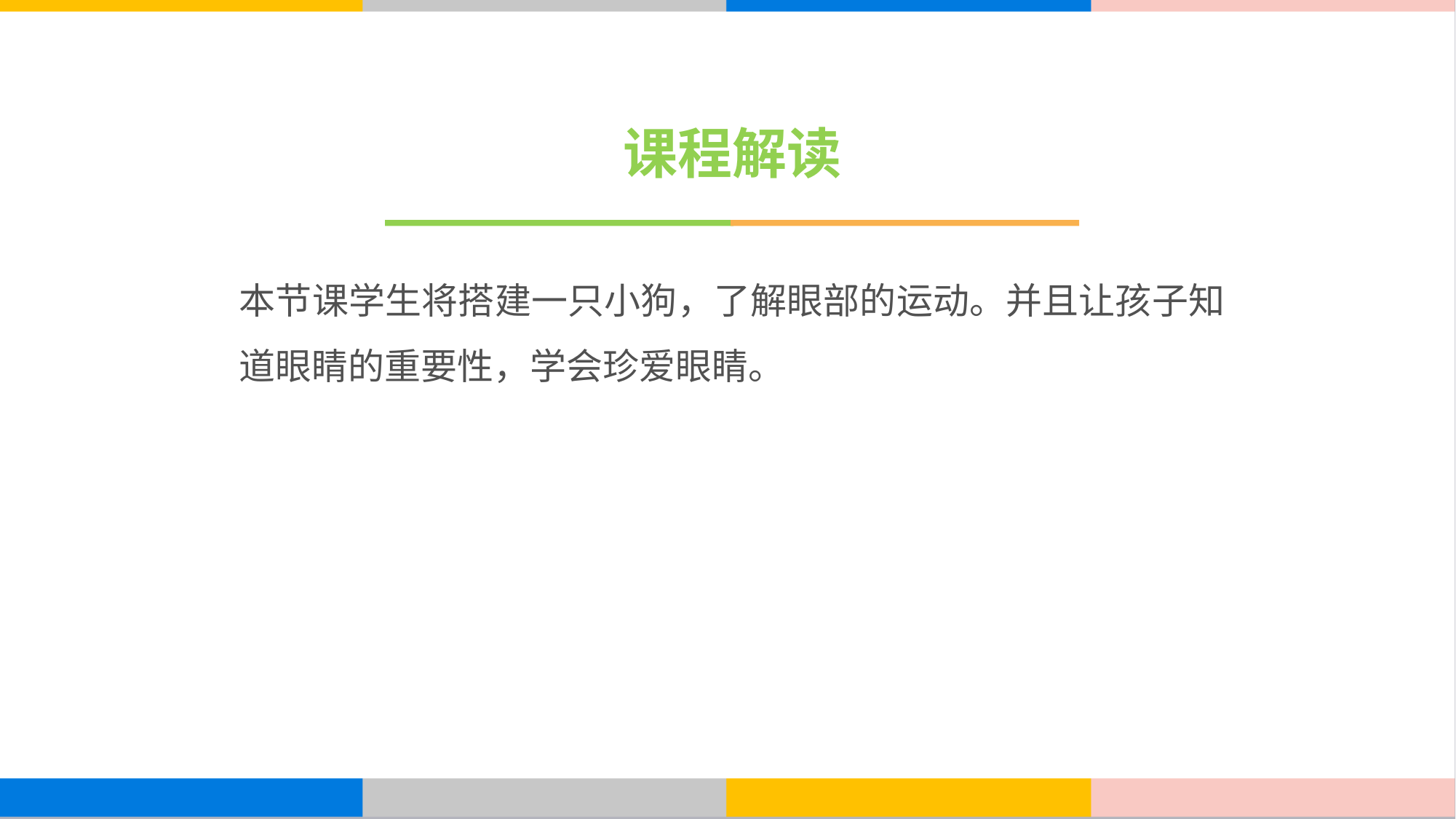

# 课程解读
本节课学生将搭建一只小狗，了解眼部的运动。并且让孩子知道眼睛的重要性，学会珍爱眼睛。